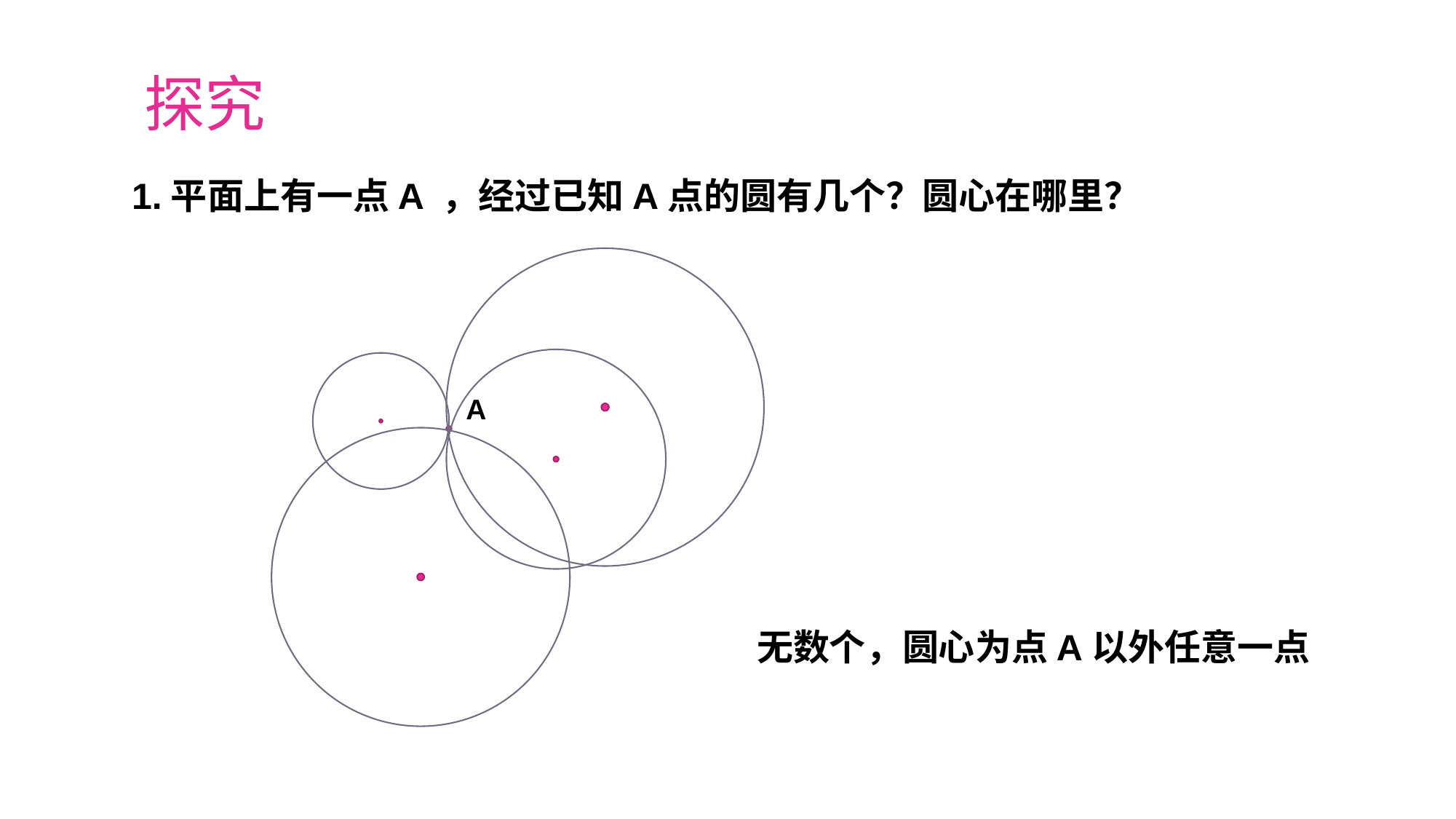

探究
1.平面上有一点A ，经过已知A点的圆有几个？圆心在哪里？

A

无数个，圆心为点A以外任意一点